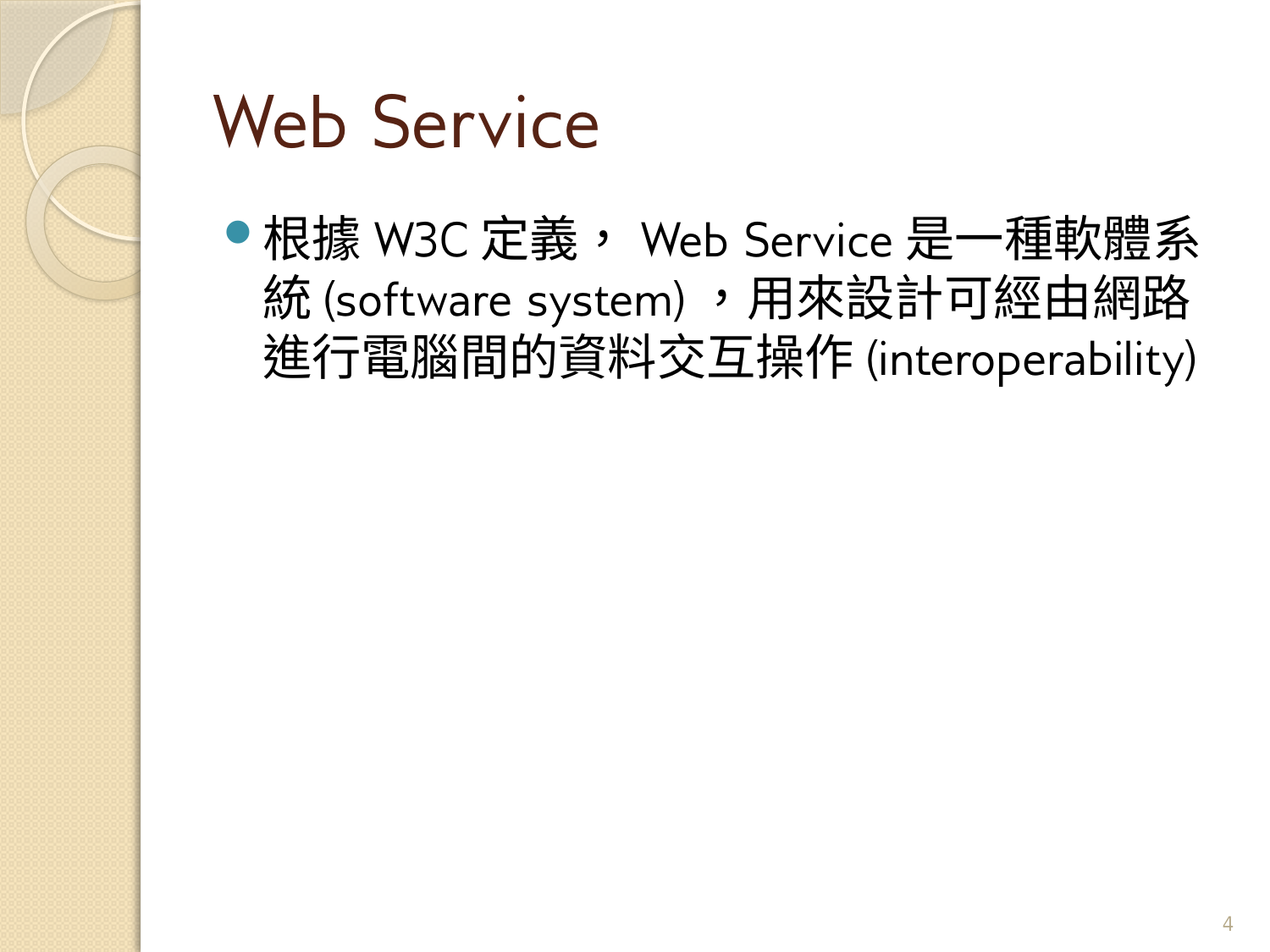

# Web Service
根據W3C定義，Web Service是一種軟體系統(software system)，用來設計可經由網路進行電腦間的資料交互操作(interoperability)
4